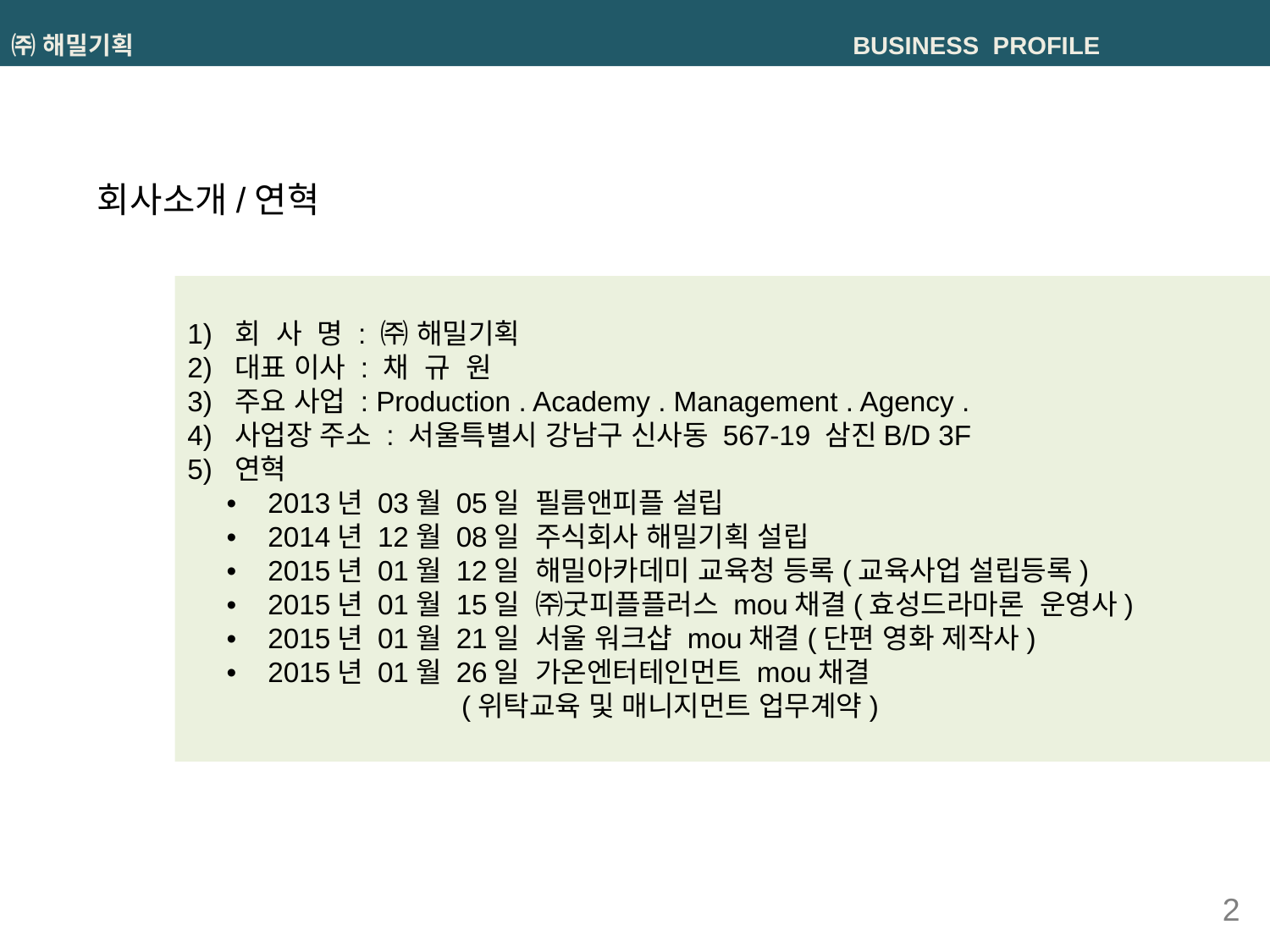

# ㈜ 해밀기획                                                                                                      BUSINESS  PROFILE
회사소개/연혁

1)  회  사  명 : ㈜ 해밀기획
2)  대표 이사 : 채  규  원
3)  주요 사업 : Production . Academy . Management . Agency .
4)  사업장 주소 : 서울특별시 강남구 신사동 567-19 삼진B/D 3F
5)  연혁
     •    2013년 03월 05일  필름앤피플 설립
     •    2014년 12월 08일  주식회사 해밀기획 설립
     •    2015년 01월 12일  해밀아카데미 교육청 등록(교육사업 설립등록)
     •    2015년 01월 15일  ㈜굿피플플러스 mou채결(효성드라마론  운영사)
     •    2015년 01월 21일  서울 워크샵 mou채결(단편 영화 제작사)
     •    2015년 01월 26일  가온엔터테인먼트 mou채결
                                   (위탁교육 및 매니지먼트 업무계약)

2